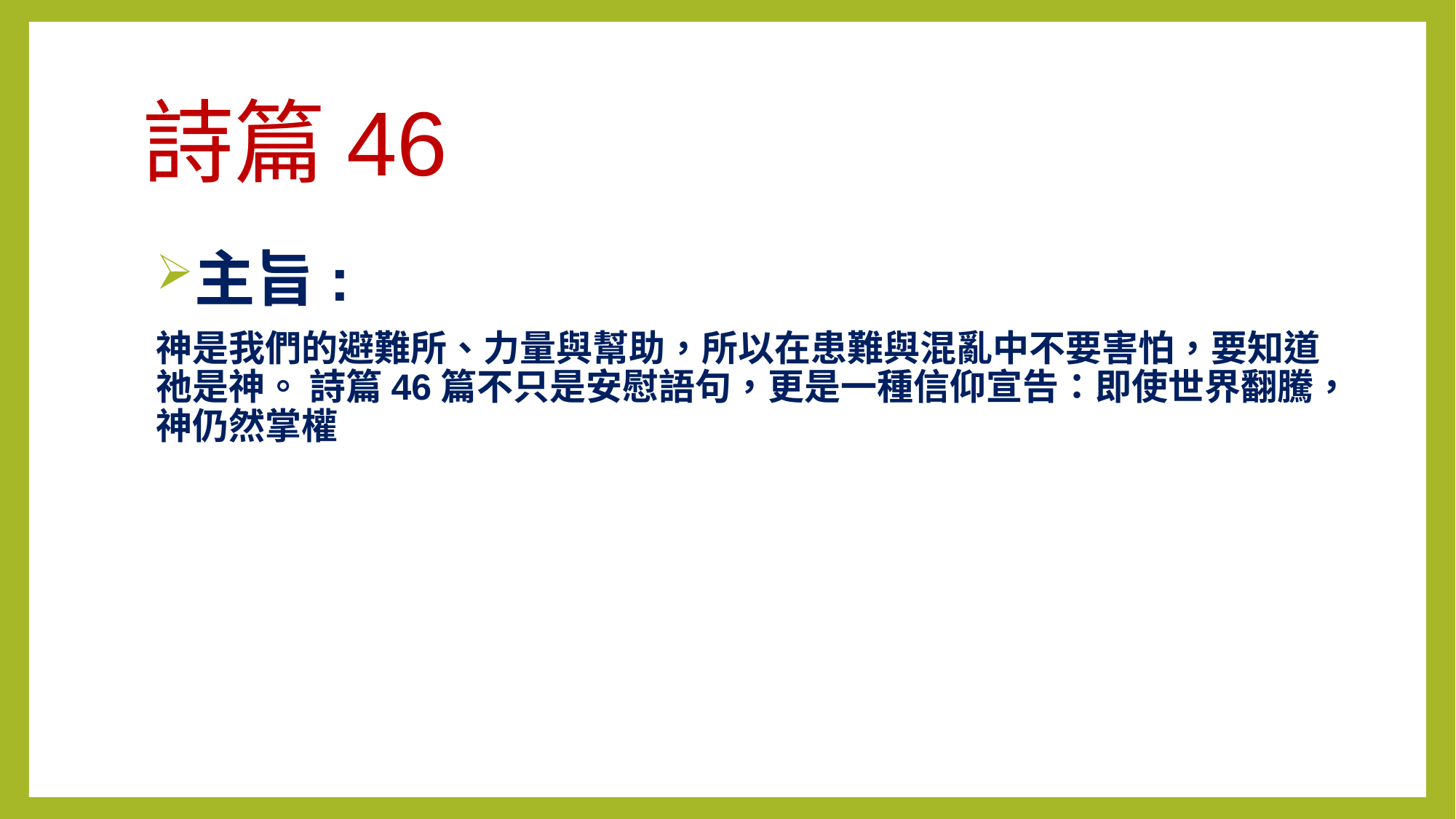

# 詩篇46
主旨:
神是我們的避難所、力量與幫助，所以在患難與混亂中不要害怕，要知道祂是神。 詩篇46篇不只是安慰語句，更是一種信仰宣告：即使世界翻騰，神仍然掌權